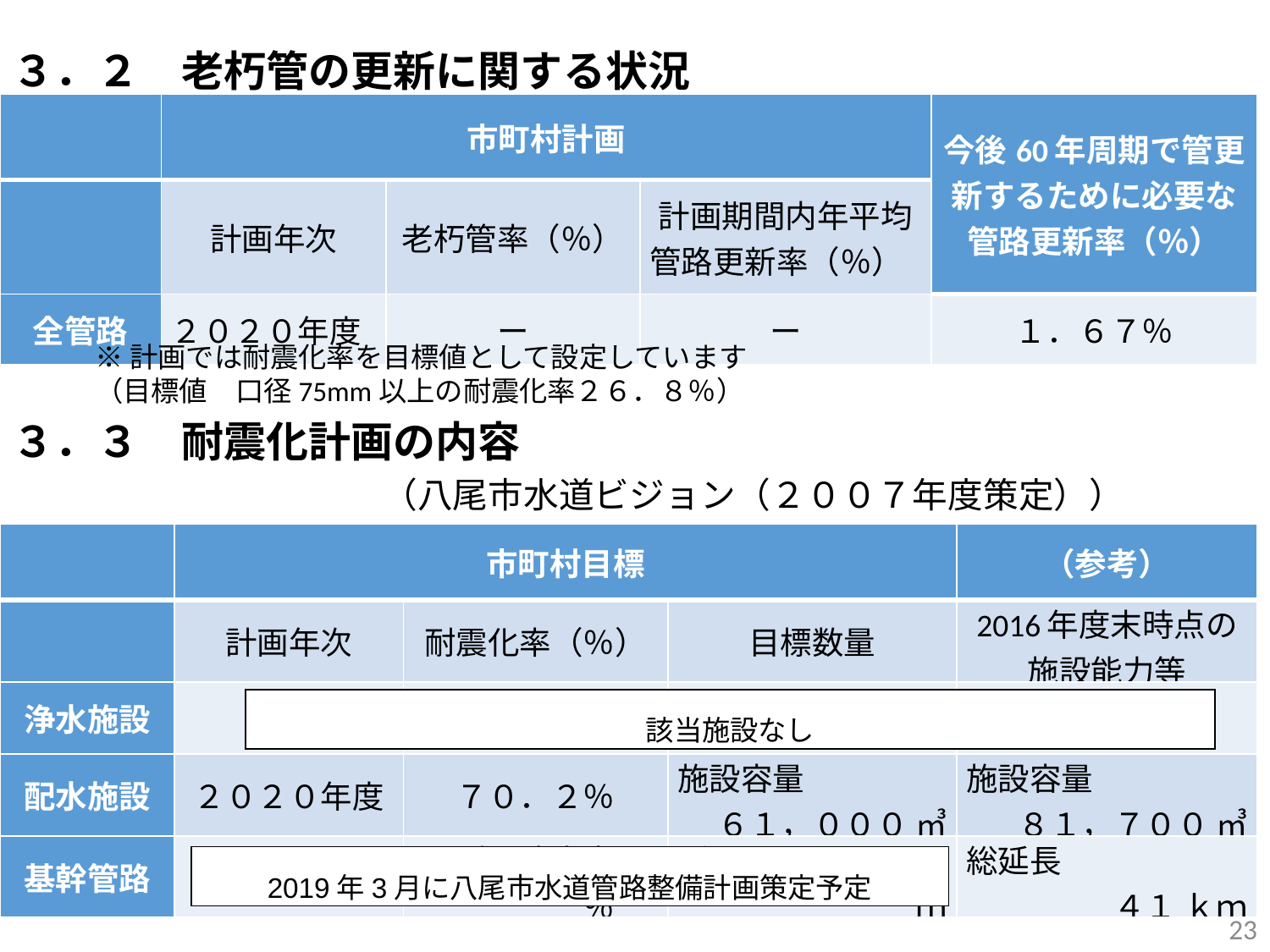

３．２　老朽管の更新に関する状況
|  | 市町村計画 |  |  | 今後60年周期で管更新するために必要な管路更新率（％） |
| --- | --- | --- | --- | --- |
|  | 計画年次 | 老朽管率（％） | 計画期間内年平均 管路更新率（％） |  |
| 全管路 | ２０２０年度 | ー | ー | １．６７％ |

※計画では耐震化率を目標値として設定しています
（目標値　口径75mm以上の耐震化率２６．８％）
３．３　耐震化計画の内容
     　　　　　　　  （八尾市水道ビジョン（２００７年度策定））
|  | 市町村目標 |  |  | （参考） |
| --- | --- | --- | --- | --- |
|  | 計画年次 | 耐震化率（％） | 目標数量 | 2016年度末時点の 施設能力等 |
| 浄水施設 |  |  |  |  |
| 配水施設 | ２０２０年度 | ７０．２％ | 施設容量 ６１，０００ ㎥ | 施設容量 ８１，７００ ㎥ |
| 基幹管路 | 年度 | 耐震適合率 　　　　％ | 延長 ｍ | 総延長 ４１ ｋｍ |
該当施設なし
2019年3月に八尾市水道管路整備計画策定予定
23